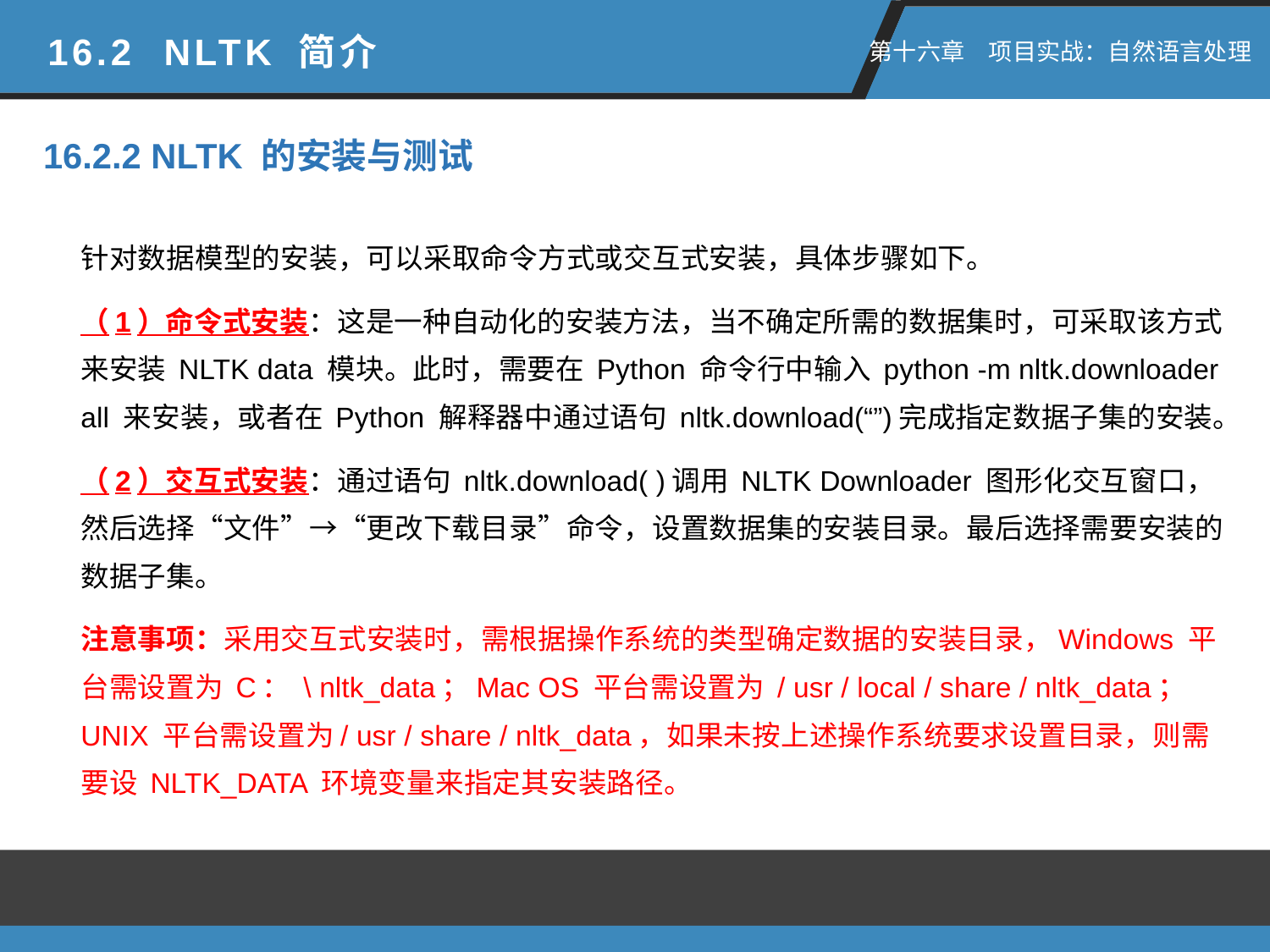

16.2  NLTK 简介
  第十六章　项目实战：自然语言处理
 16.2.2 NLTK 的安装与测试
针对数据模型的安装，可以采取命令方式或交互式安装，具体步骤如下。
（1）命令式安装：这是一种自动化的安装方法，当不确定所需的数据集时，可采取该方式来安装 NLTK data 模块。此时，需要在 Python 命令行中输入 python -m nltk.downloader all 来安装，或者在 Python 解释器中通过语句 nltk.download(“”)完成指定数据子集的安装。
（2）交互式安装：通过语句 nltk.download( )调用 NLTK Downloader 图形化交互窗口，然后选择“文件”→“更改下载目录”命令，设置数据集的安装目录。最后选择需要安装的数据子集。
注意事项：采用交互式安装时，需根据操作系统的类型确定数据的安装目录，Windows 平台需设置为 C： \ nltk_data；Mac OS 平台需设置为 / usr / local / share / nltk_data；UNIX 平台需设置为/ usr / share / nltk_data，如果未按上述操作系统要求设置目录，则需要设 NLTK_DATA 环境变量来指定其安装路径。